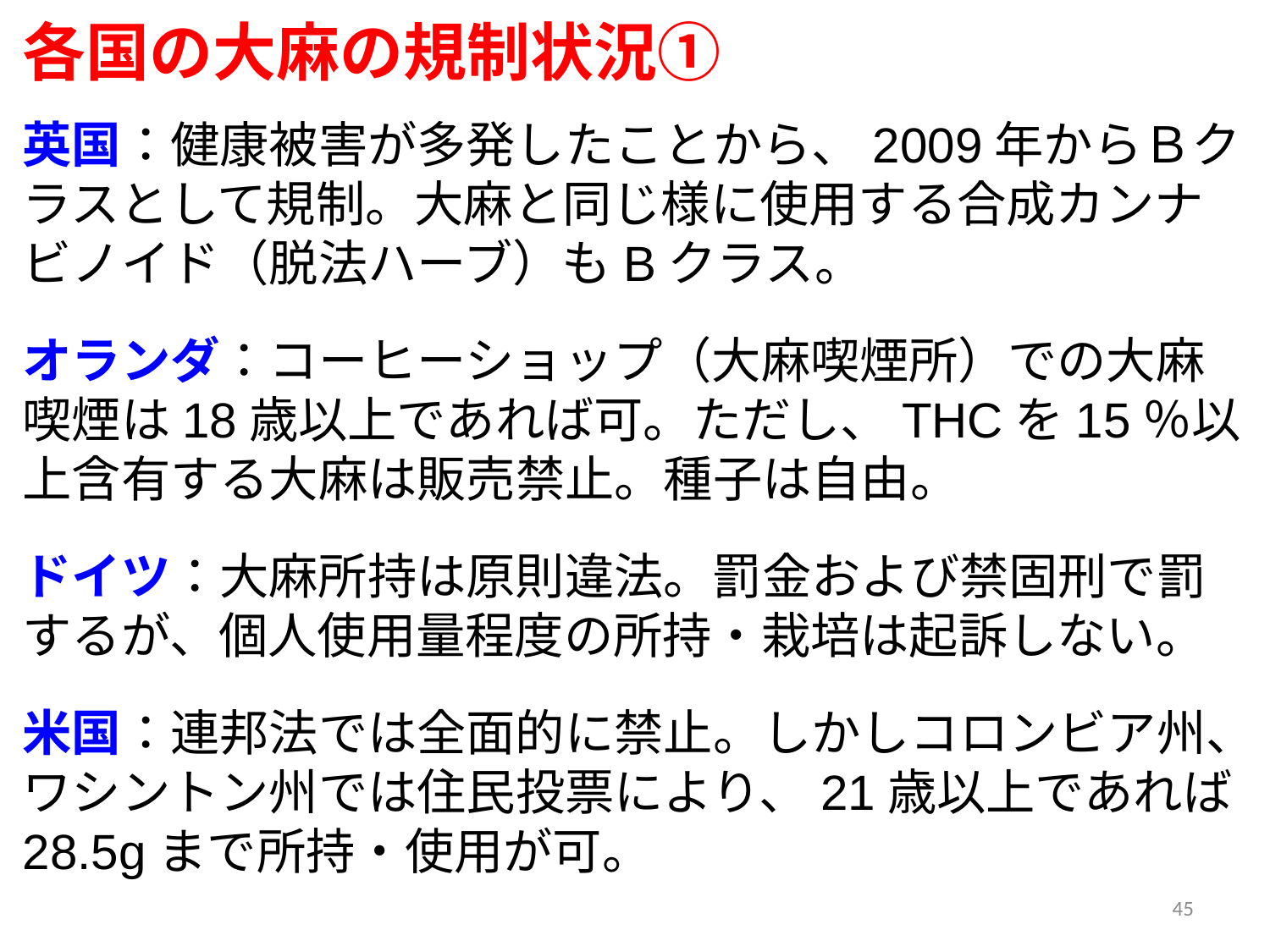

各国の大麻の規制状況①

英国：健康被害が多発したことから、2009年からＢクラスとして規制。大麻と同じ様に使用する合成カンナビノイド（脱法ハーブ）もBクラス。

オランダ：コーヒーショップ（大麻喫煙所）での大麻喫煙は18歳以上であれば可。ただし、THCを15％以上含有する大麻は販売禁止。種子は自由。

ドイツ：大麻所持は原則違法。罰金および禁固刑で罰するが、個人使用量程度の所持・栽培は起訴しない。

米国：連邦法では全面的に禁止。しかしコロンビア州、ワシントン州では住民投票により、21歳以上であれば28.5gまで所持・使用が可。

45